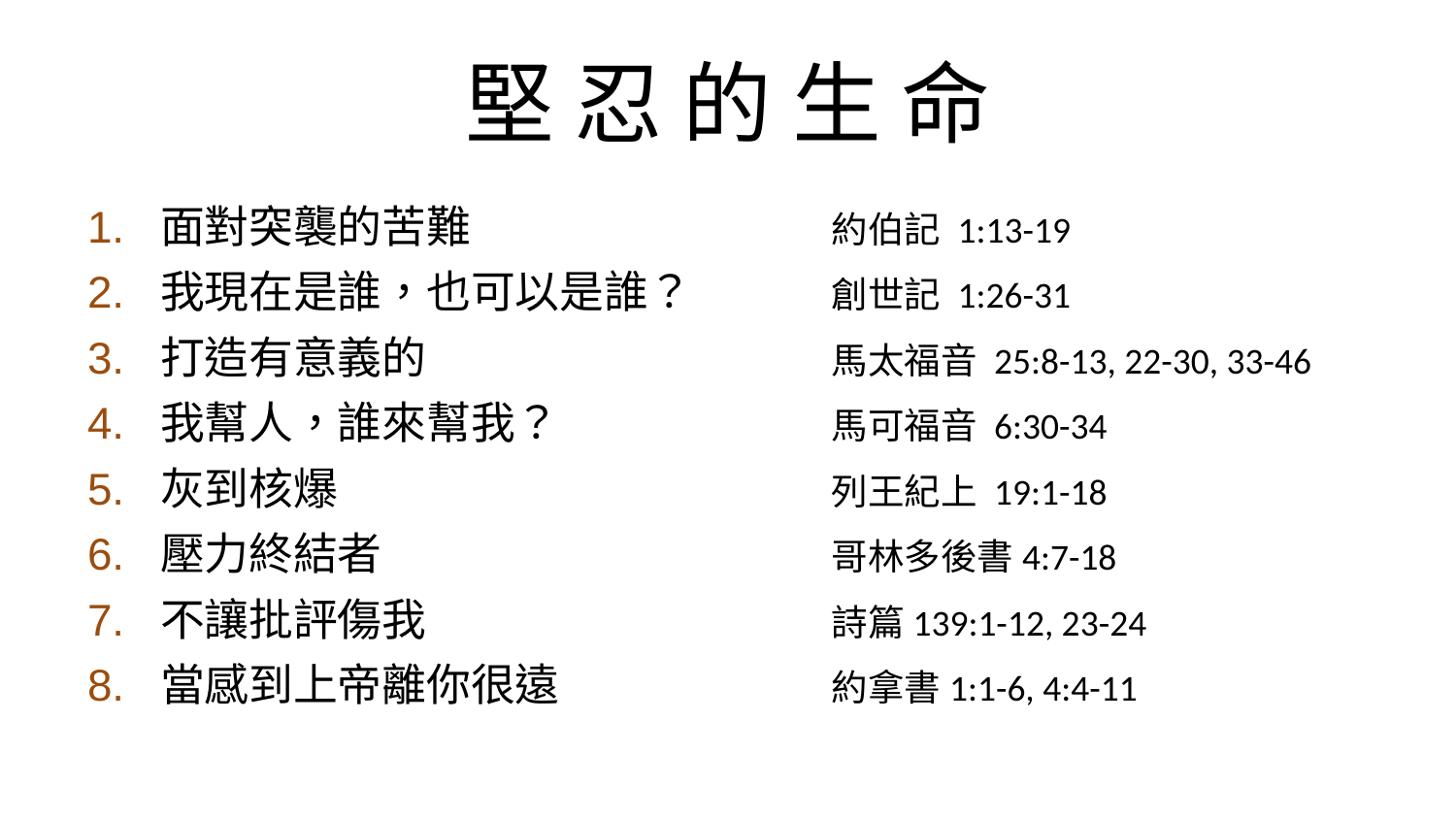

# 堅 忍 的 生 命
面對突襲的苦難	約伯記 1:13-19
我現在是誰，也可以是誰？	創世記 1:26-31
打造有意義的	馬太福音 25:8-13, 22-30, 33-46
我幫人，誰來幫我？	馬可福音 6:30-34
灰到核爆 	列王紀上 19:1-18
壓力終結者 	哥林多後書4:7-18
不讓批評傷我	詩篇139:1-12, 23-24
當感到上帝離你很遠 	約拿書1:1-6, 4:4-11